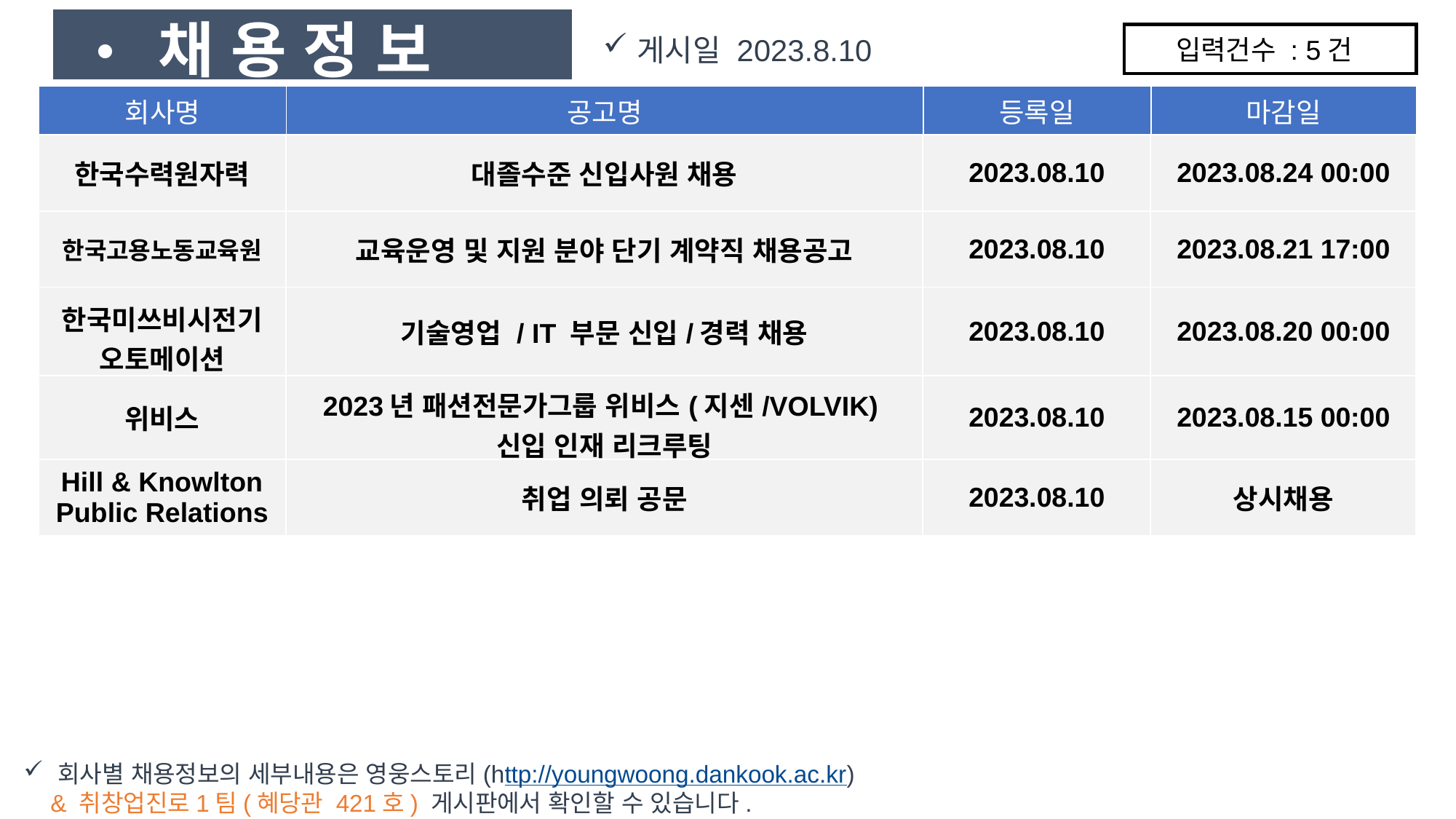

• 채 용 정 보

게시일 2023.8.10
입력건수 : 5건
| 회사명 | 공고명 | 등록일 | 마감일 |
| --- | --- | --- | --- |

| 한국수력원자력 | 대졸수준 신입사원 채용 | 2023.08.10 | 2023.08.24 00:00 |
| --- | --- | --- | --- |
| 한국고용노동교육원 | 교육운영 및 지원 분야 단기 계약직 채용공고 | 2023.08.10 | 2023.08.21 17:00 |
| 한국미쓰비시전기오토메이션 | 기술영업 / IT 부문 신입/경력 채용 | 2023.08.10 | 2023.08.20 00:00 |
| 위비스 | 2023년 패션전문가그룹 위비스(지센/VOLVIK) 신입 인재 리크루팅 | 2023.08.10 | 2023.08.15 00:00 |
| Hill & Knowlton Public Relations | 취업 의뢰 공문 | 2023.08.10 | 상시채용 |

회사별 채용정보의 세부내용은 영웅스토리(http://youngwoong.dankook.ac.kr)
    & 취창업진로1팀(혜당관 421호) 게시판에서 확인할 수 있습니다.